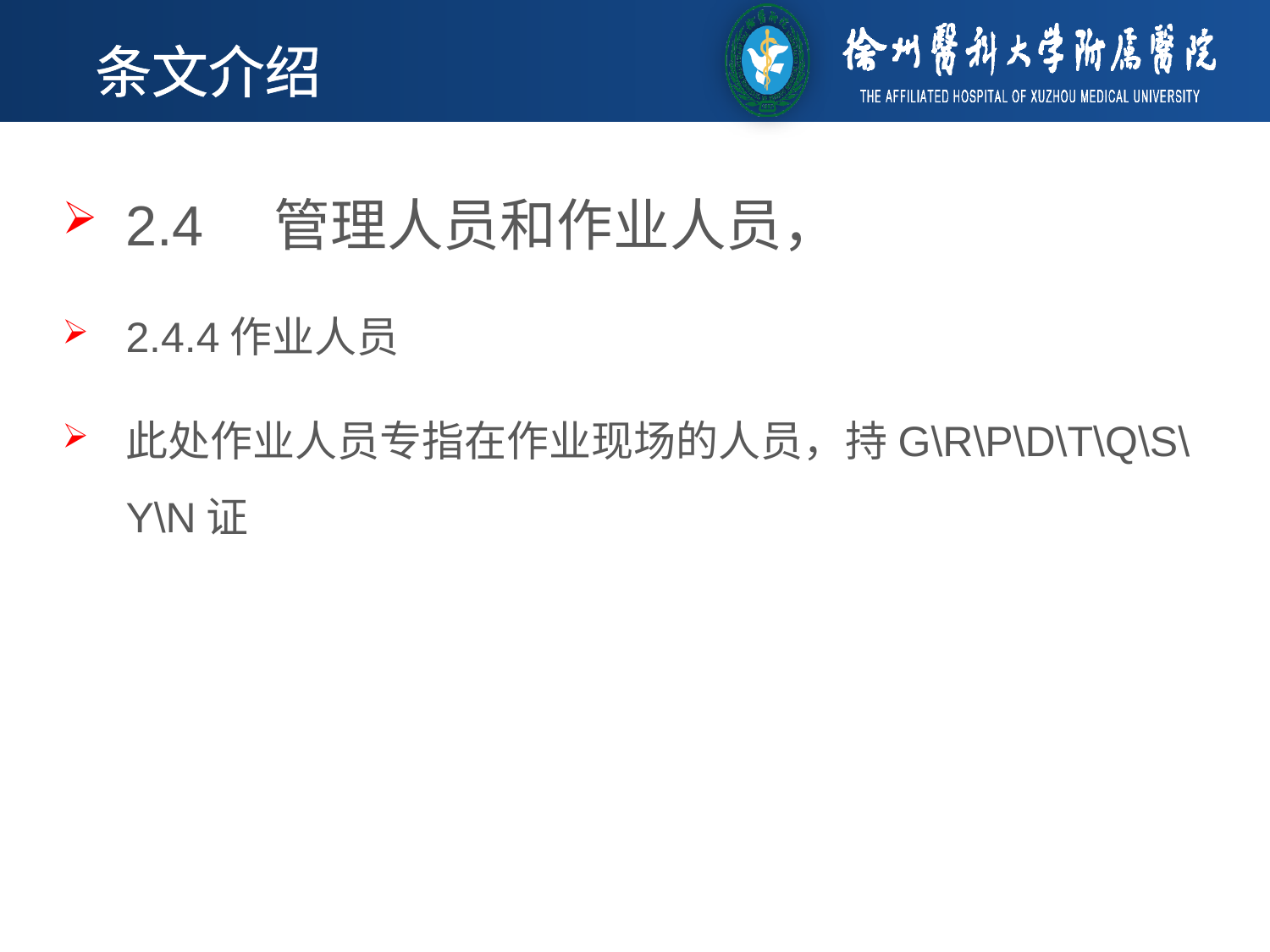

条文介绍

2.4　管理人员和作业人员，
2.4.4作业人员
此处作业人员专指在作业现场的人员，持G\R\P\D\T\Q\S\Y\N证